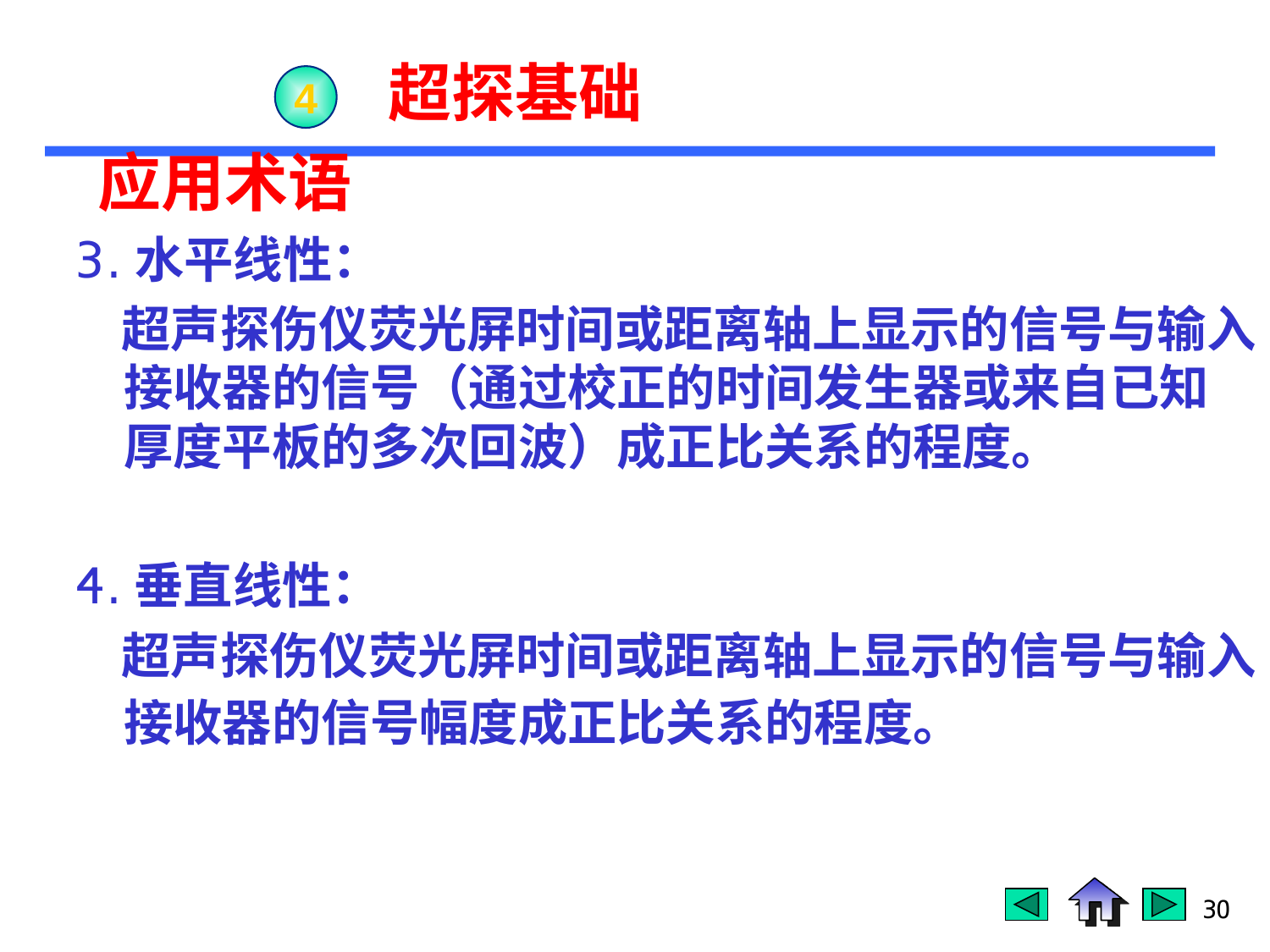

超探基础
4
应用术语
3.水平线性：
   超声探伤仪荧光屏时间或距离轴上显示的信号与输入接收器的信号（通过校正的时间发生器或来自已知厚度平板的多次回波）成正比关系的程度。

4.垂直线性：
   超声探伤仪荧光屏时间或距离轴上显示的信号与输入接收器的信号幅度成正比关系的程度。
30